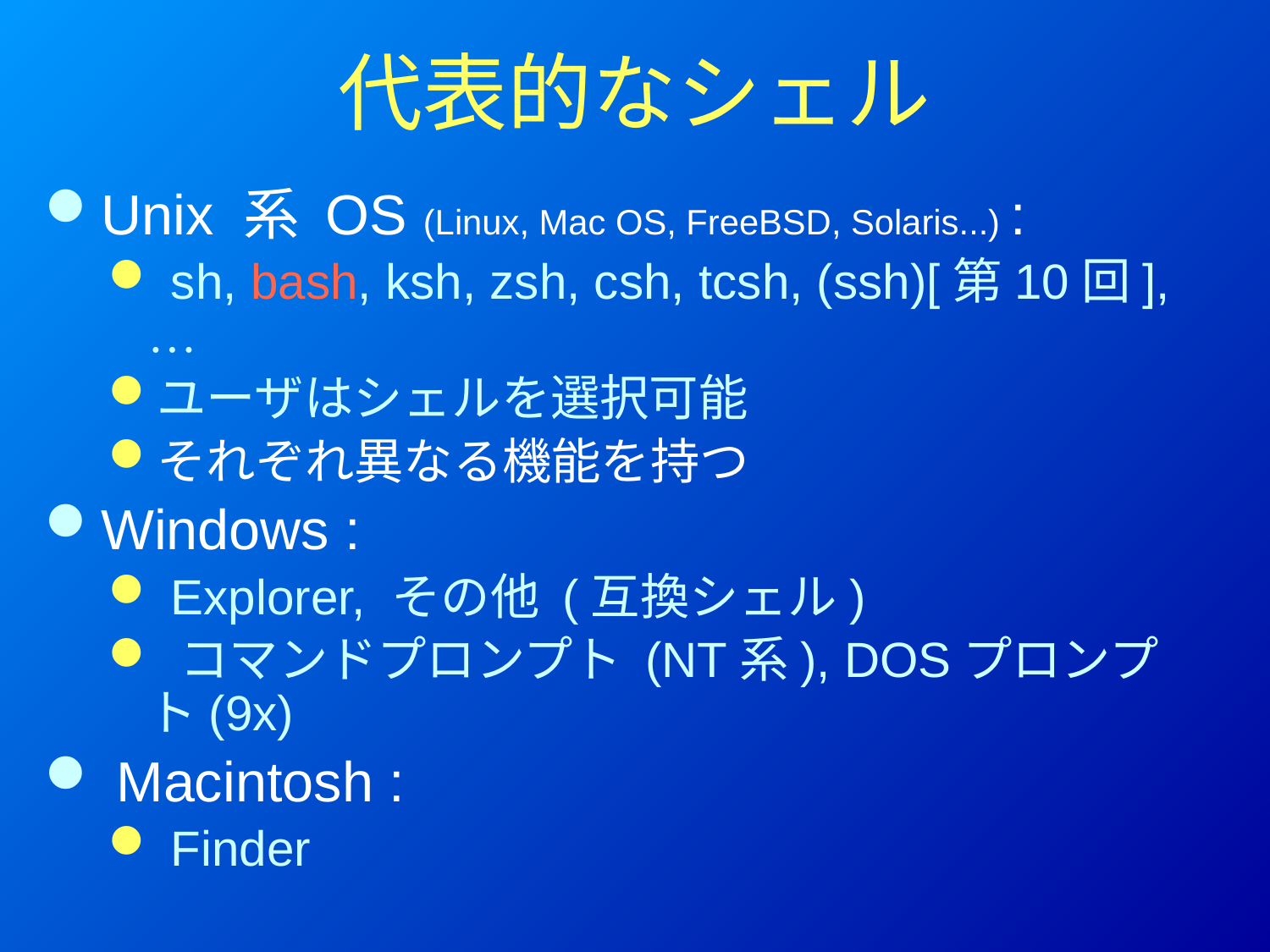

# 代表的なシェル
Unix 系 OS (Linux, Mac OS, FreeBSD, Solaris...) :
 sh, bash, ksh, zsh, csh, tcsh, (ssh)[第10回], …
ユーザはシェルを選択可能
それぞれ異なる機能を持つ
Windows :
 Explorer, その他 (互換シェル)
 コマンドプロンプト (NT系), DOSプロンプト(9x)
 Macintosh :
 Finder